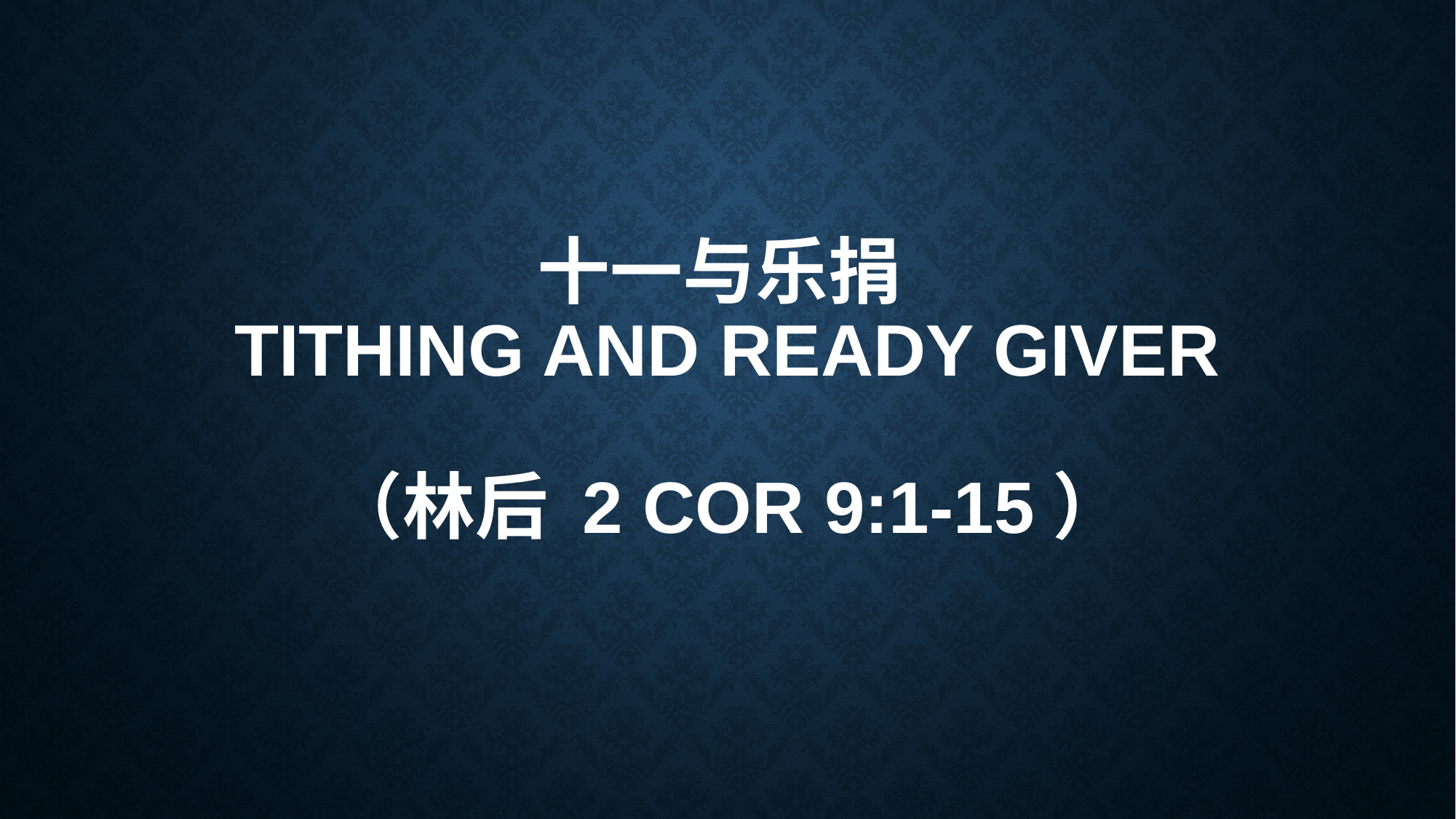

# 十一与乐捐 Tithing and Ready Giver （林后 2 Cor 9:1-15）